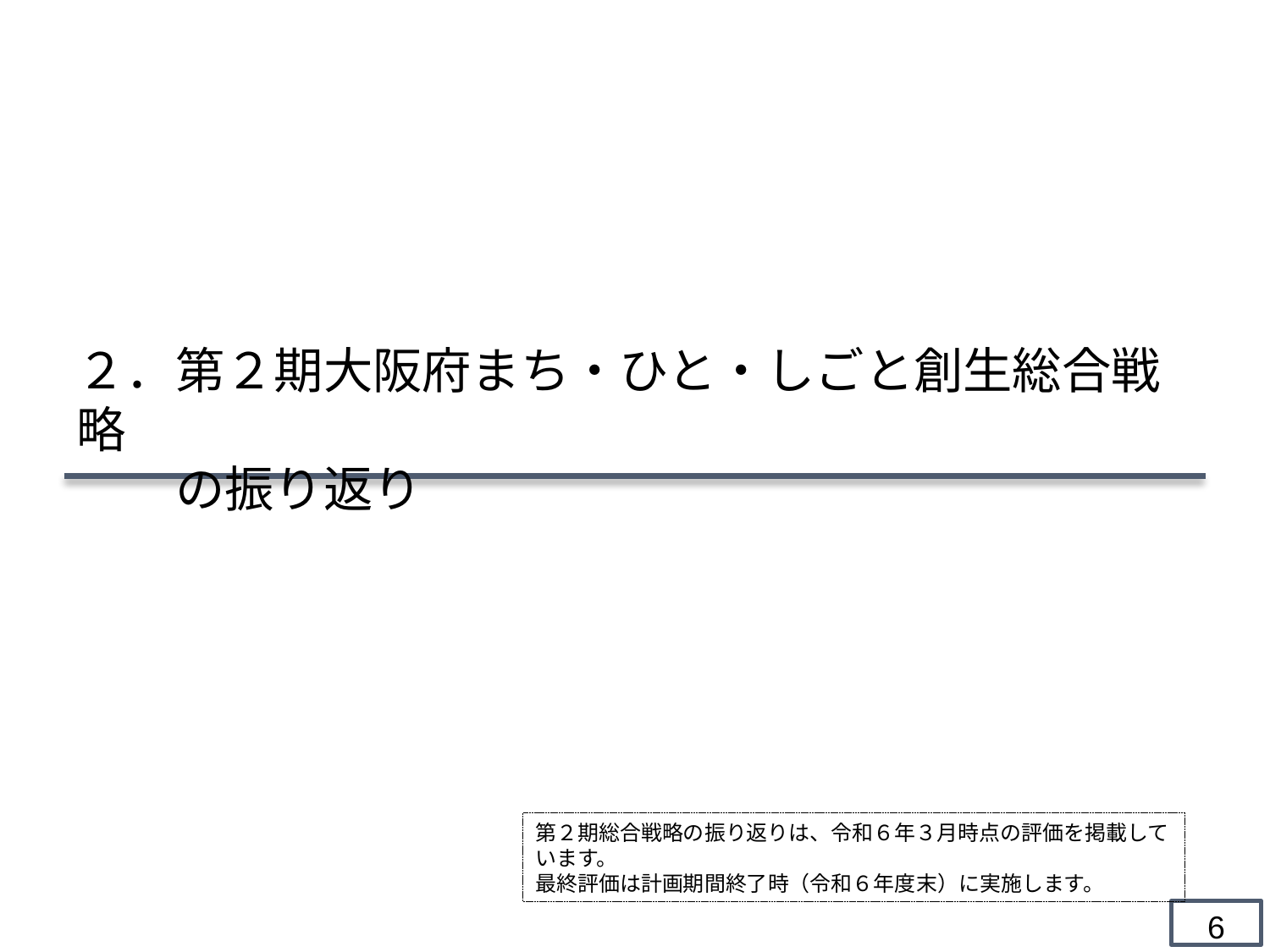

２．第２期大阪府まち・ひと・しごと創生総合戦略
　　の振り返り
第２期総合戦略の振り返りは、令和６年３月時点の評価を掲載しています。
最終評価は計画期間終了時（令和６年度末）に実施します。
6